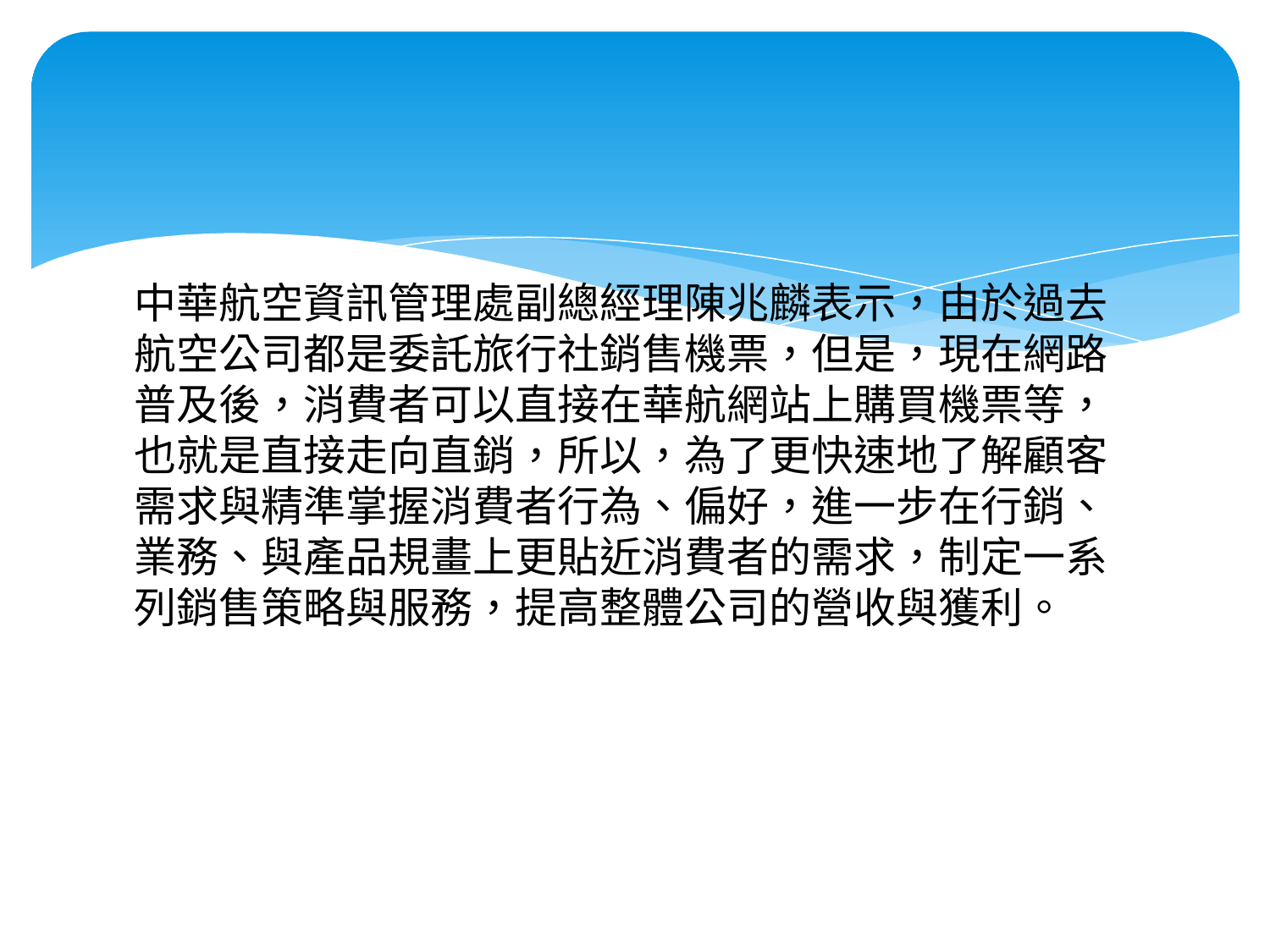

中華航空資訊管理處副總經理陳兆麟表示，由於過去航空公司都是委託旅行社銷售機票，但是，現在網路普及後，消費者可以直接在華航網站上購買機票等，也就是直接走向直銷，所以，為了更快速地了解顧客需求與精準掌握消費者行為、偏好，進一步在行銷、業務、與產品規畫上更貼近消費者的需求，制定一系列銷售策略與服務，提高整體公司的營收與獲利。